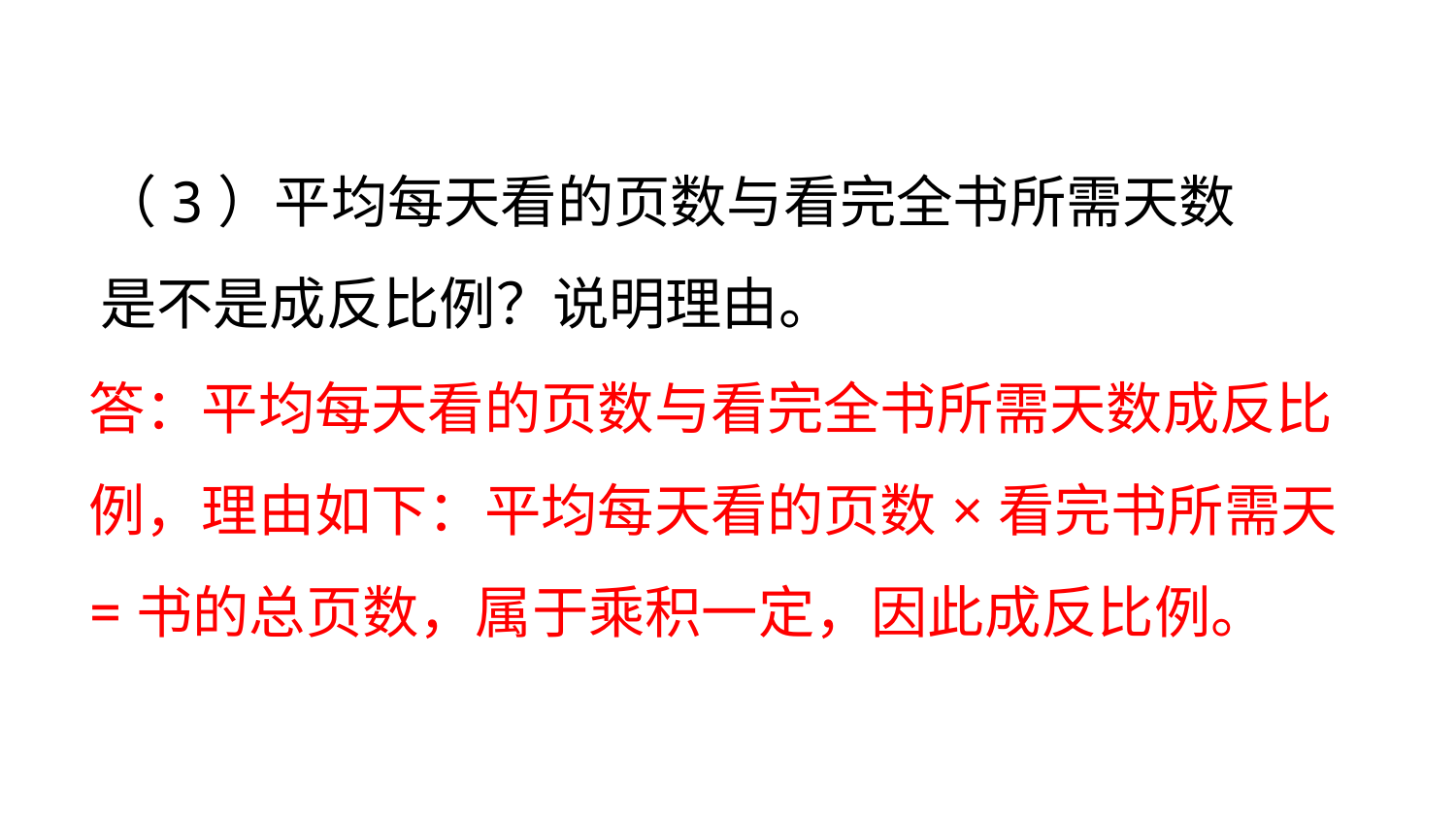

（3）平均每天看的页数与看完全书所需天数是不是成反比例？说明理由。
答：平均每天看的页数与看完全书所需天数成反比例，理由如下：平均每天看的页数×看完书所需天=书的总页数，属于乘积一定，因此成反比例。